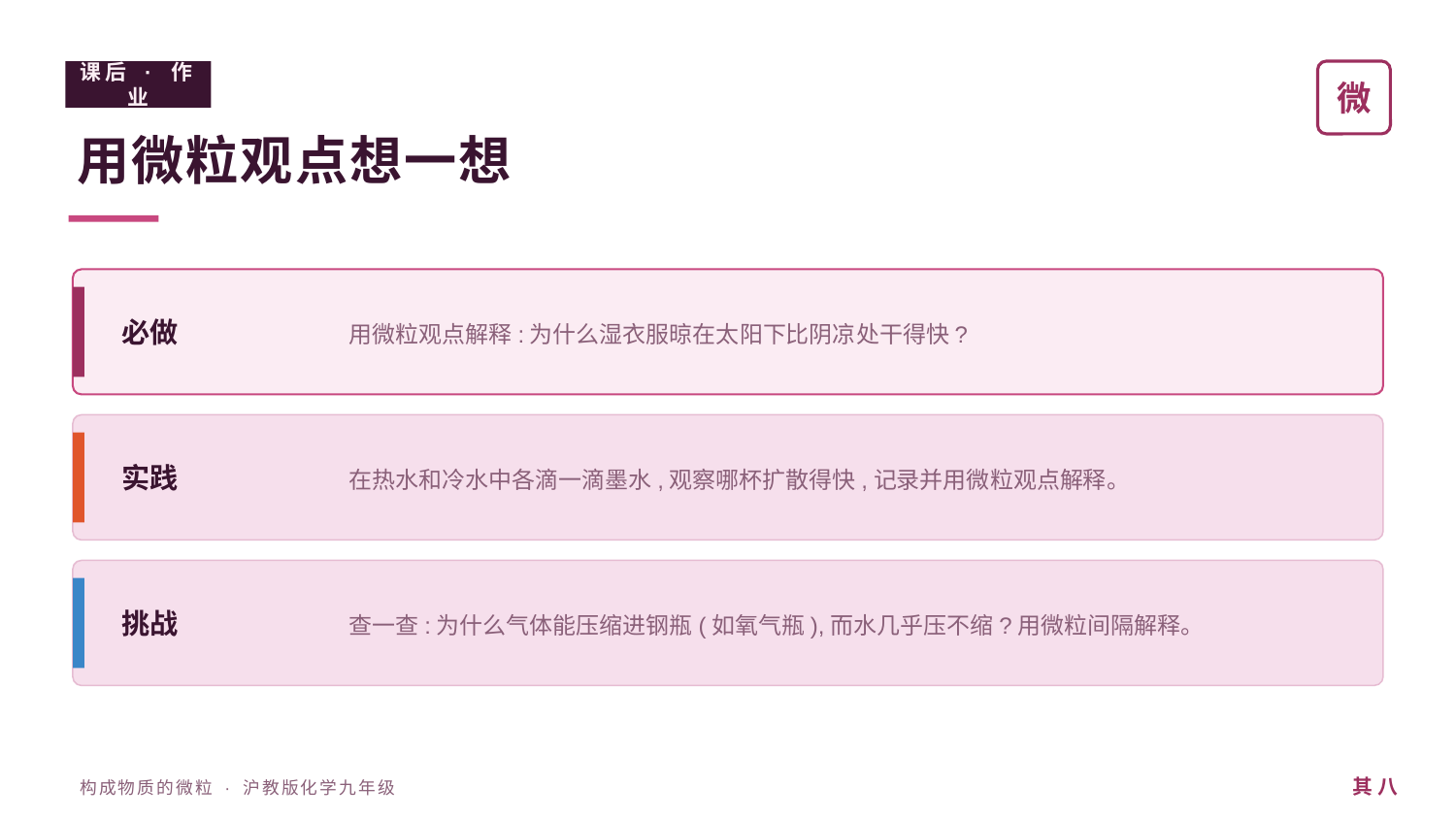

课后 · 作业
微

用微粒观点想一想

用微粒观点解释:为什么湿衣服晾在太阳下比阴凉处干得快?
必做

在热水和冷水中各滴一滴墨水,观察哪杯扩散得快,记录并用微粒观点解释。
实践

查一查:为什么气体能压缩进钢瓶(如氧气瓶),而水几乎压不缩?用微粒间隔解释。
挑战

其 八
构成物质的微粒 · 沪教版化学九年级